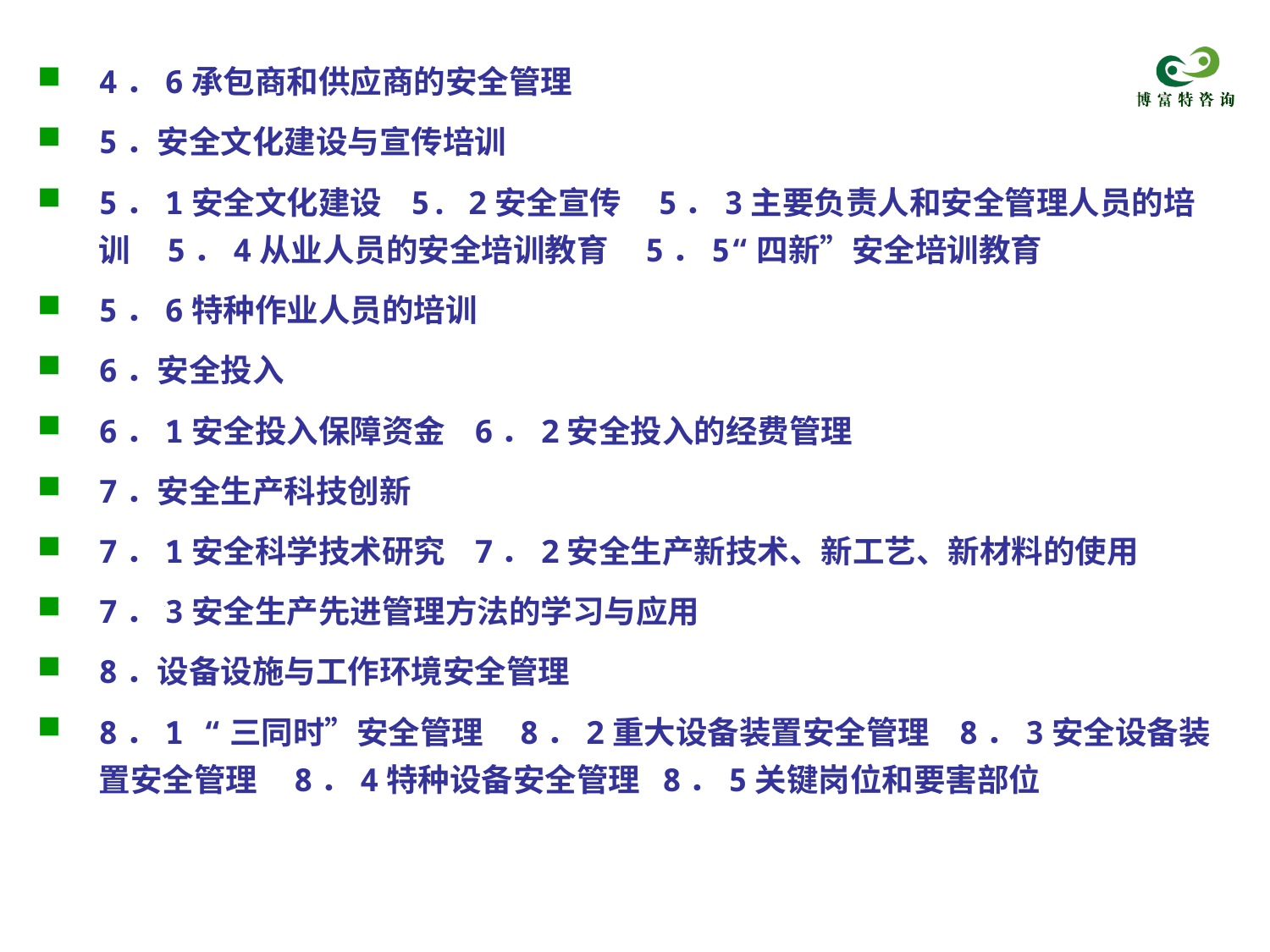

4．6承包商和供应商的安全管理
5．安全文化建设与宣传培训
5．1安全文化建设   5. 2安全宣传    5．3主要负责人和安全管理人员的培训    5．4从业人员的安全培训教育    5．5“四新”安全培训教育
5．6特种作业人员的培训
6．安全投入
6．1安全投入保障资金   6．2安全投入的经费管理
7．安全生产科技创新
7．1安全科学技术研究   7．2安全生产新技术、新工艺、新材料的使用
7．3安全生产先进管理方法的学习与应用
8．设备设施与工作环境安全管理
8．1 “三同时”安全管理    8．2重大设备装置安全管理   8．3安全设备装置安全管理    8．4特种设备安全管理  8．5关键岗位和要害部位